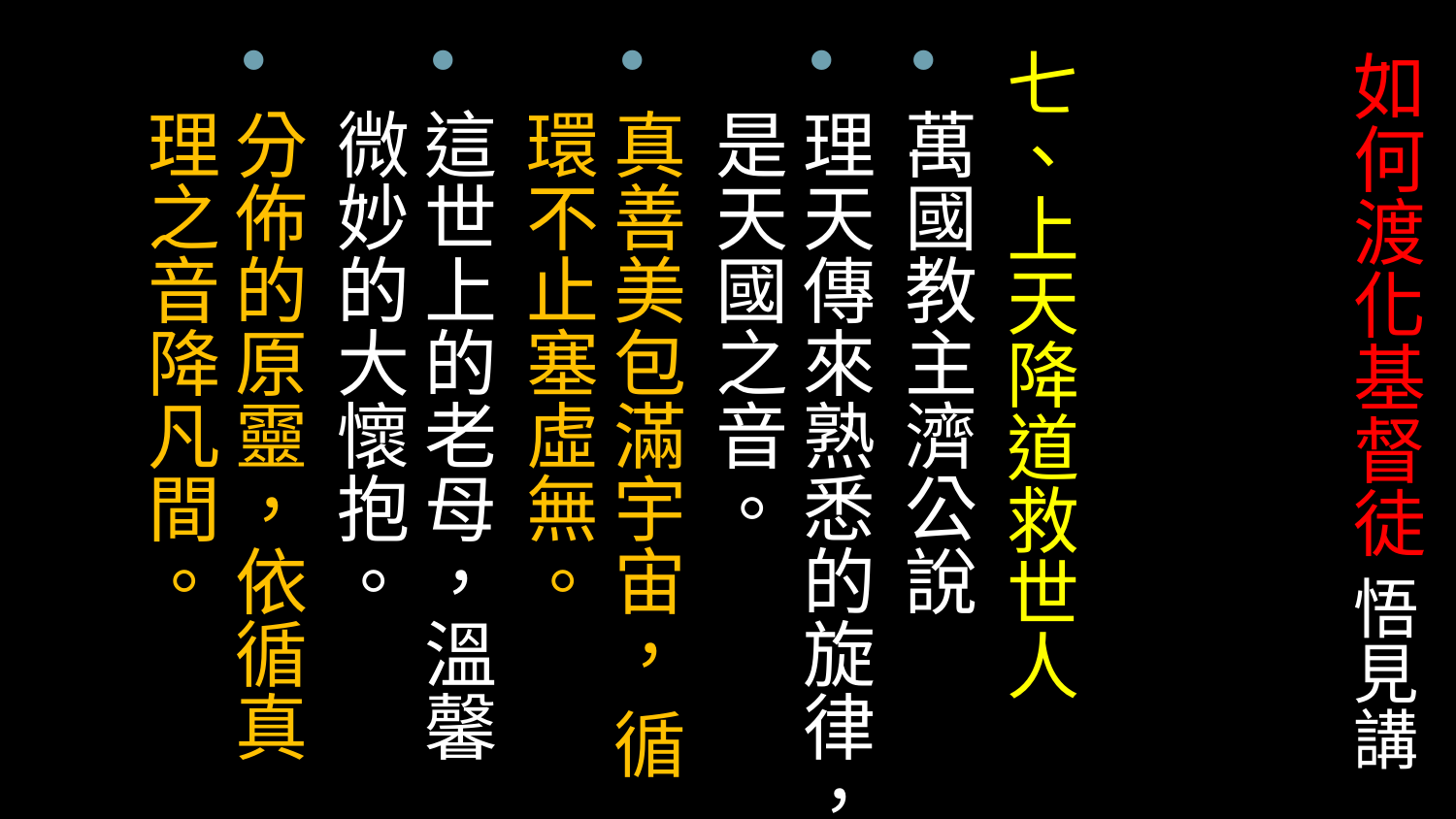

七、上天降道救世人
萬國教主濟公說
理天傳來熟悉的旋律，是天國之音。
真善美包滿宇宙， 循環不止塞虛無。
這世上的老母，溫馨微妙的大懷抱。
分佈的原靈，依循真理之音降凡間。

# 如何渡化基督徒 悟見講